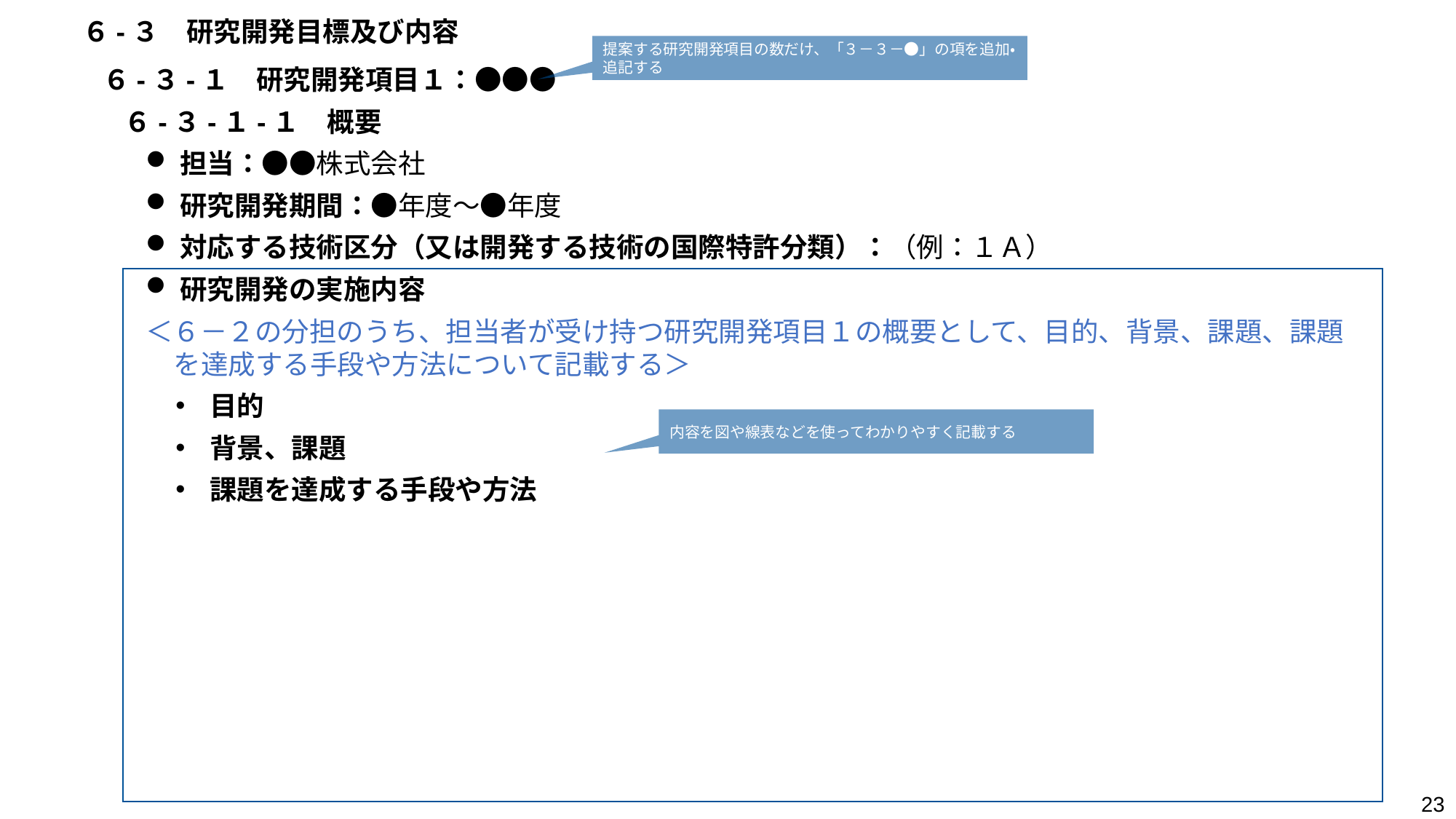

６-３　研究開発目標及び内容
提案する研究開発項目の数だけ、「３－３－●」の項を追加・追記する
６-３-１　研究開発項目１：●●●
６-３-１-１　概要
担当：●●株式会社
研究開発期間：●年度～●年度
対応する技術区分（又は開発する技術の国際特許分類）：（例：１Ａ）
研究開発の実施内容
＜６－２の分担のうち、担当者が受け持つ研究開発項目１の概要として、目的、背景、課題、課題を達成する手段や方法について記載する＞
目的
背景、課題
課題を達成する手段や方法

内容を図や線表などを使ってわかりやすく記載する